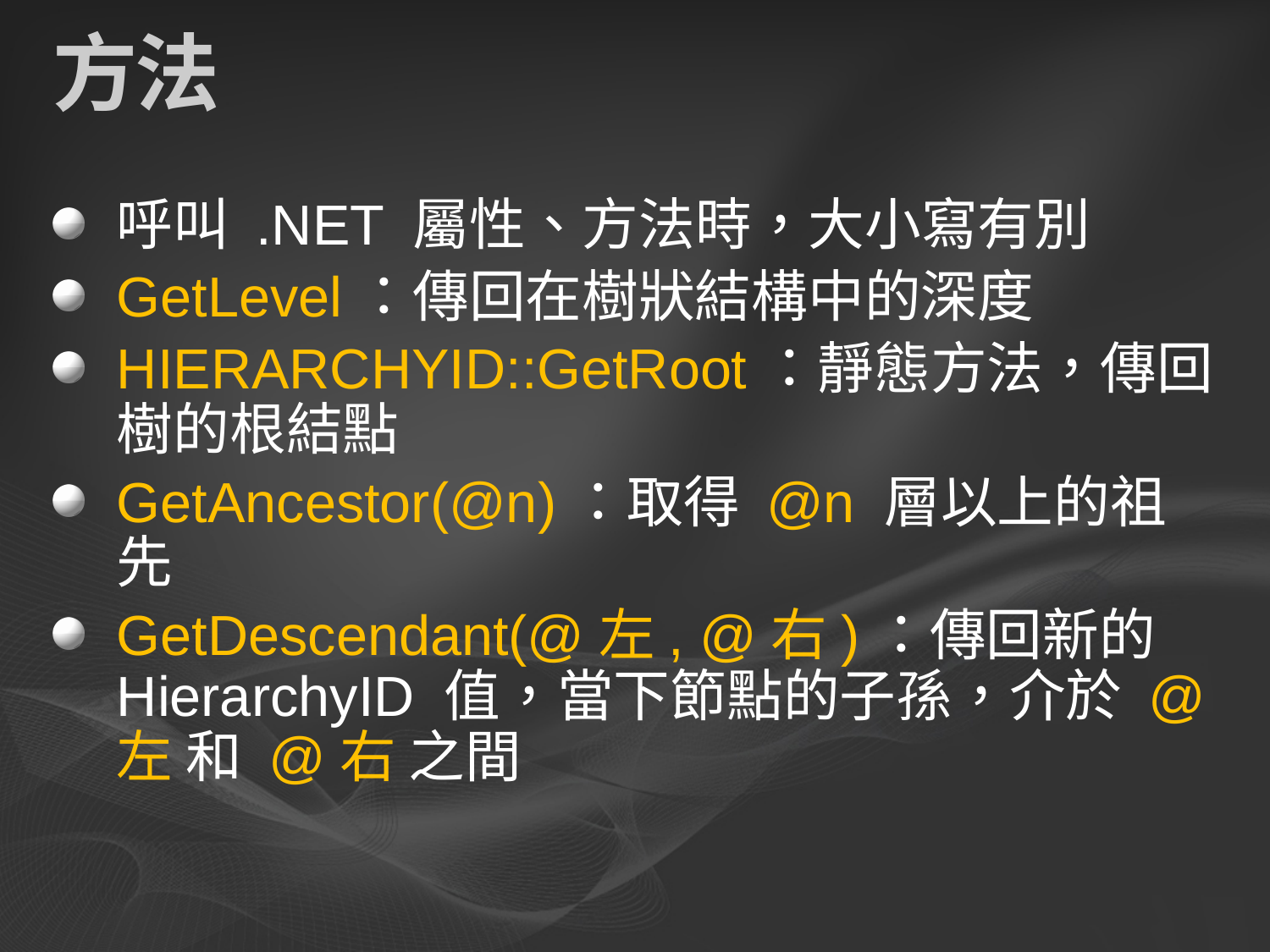

# 方法
呼叫 .NET 屬性、方法時，大小寫有別
GetLevel：傳回在樹狀結構中的深度
HIERARCHYID::GetRoot：靜態方法，傳回樹的根結點
GetAncestor(@n)：取得 @n 層以上的祖先
GetDescendant(@左, @右)：傳回新的HierarchyID 值，當下節點的子孫，介於 @左 和 @右 之間